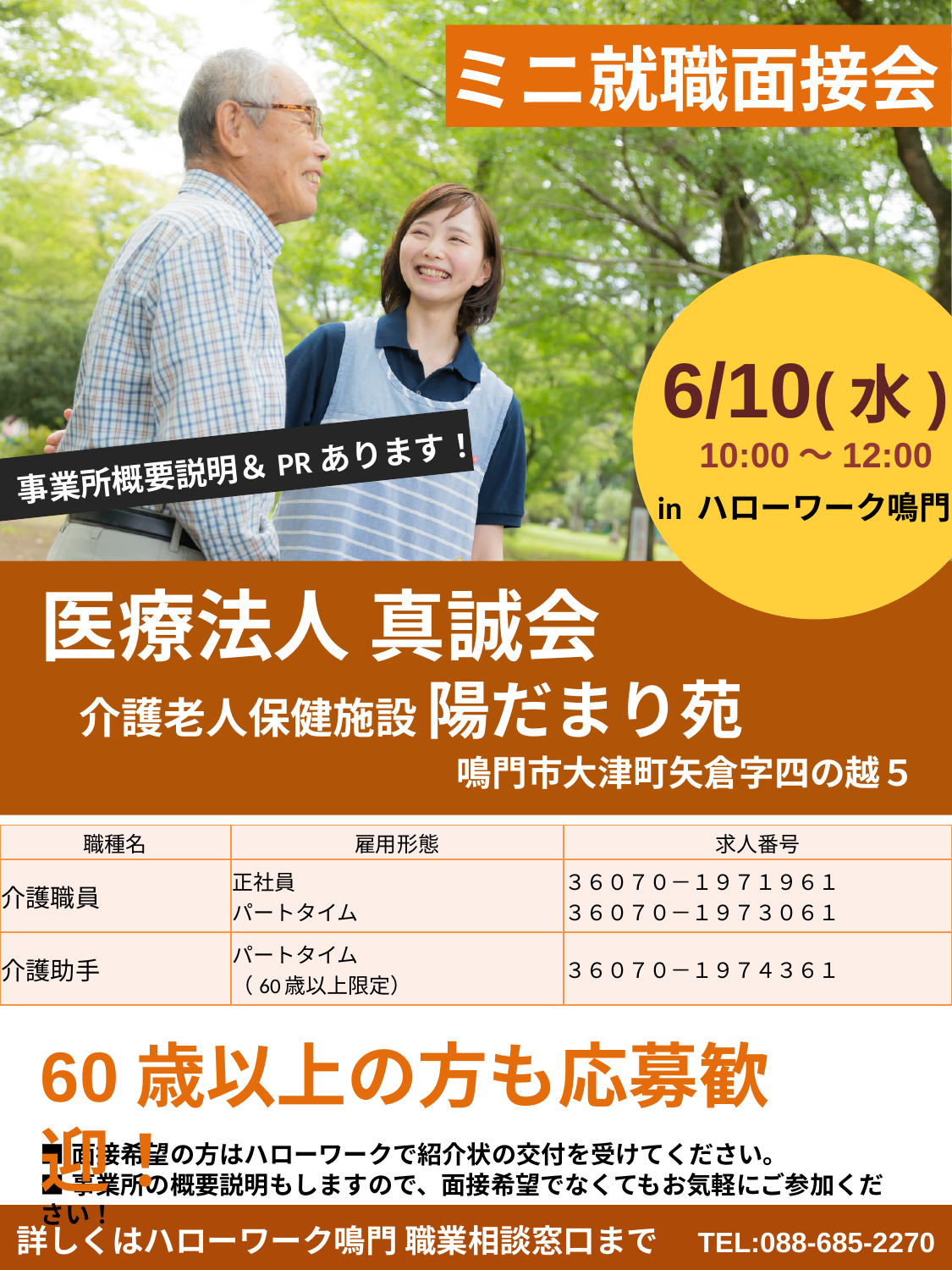

ミニ就職面接会
6/10(水)
10:00～12:00
事業所概要説明＆PRあります！
in ハローワーク鳴門
医療法人 真誠会
   介護老人保健施設 陽だまり苑
鳴門市大津町矢倉字四の越５
| 職種名 | 雇用形態 | 求人番号 |
| --- | --- | --- |
| 介護職員 | 正社員 パートタイム | ３６０７０－１９７１９６１ ３６０７０－１９７３０６１ |
| 介護助手 | パートタイム （60歳以上限定） | ３６０７０－１９７４３６１ |
60歳以上の方も応募歓迎！
■面接希望の方はハローワークで紹介状の交付を受けてください。
■事業所の概要説明もしますので、面接希望でなくてもお気軽にご参加ください！

詳しくはハローワーク鳴門 職業相談窓口まで　TEL:088-685-2270